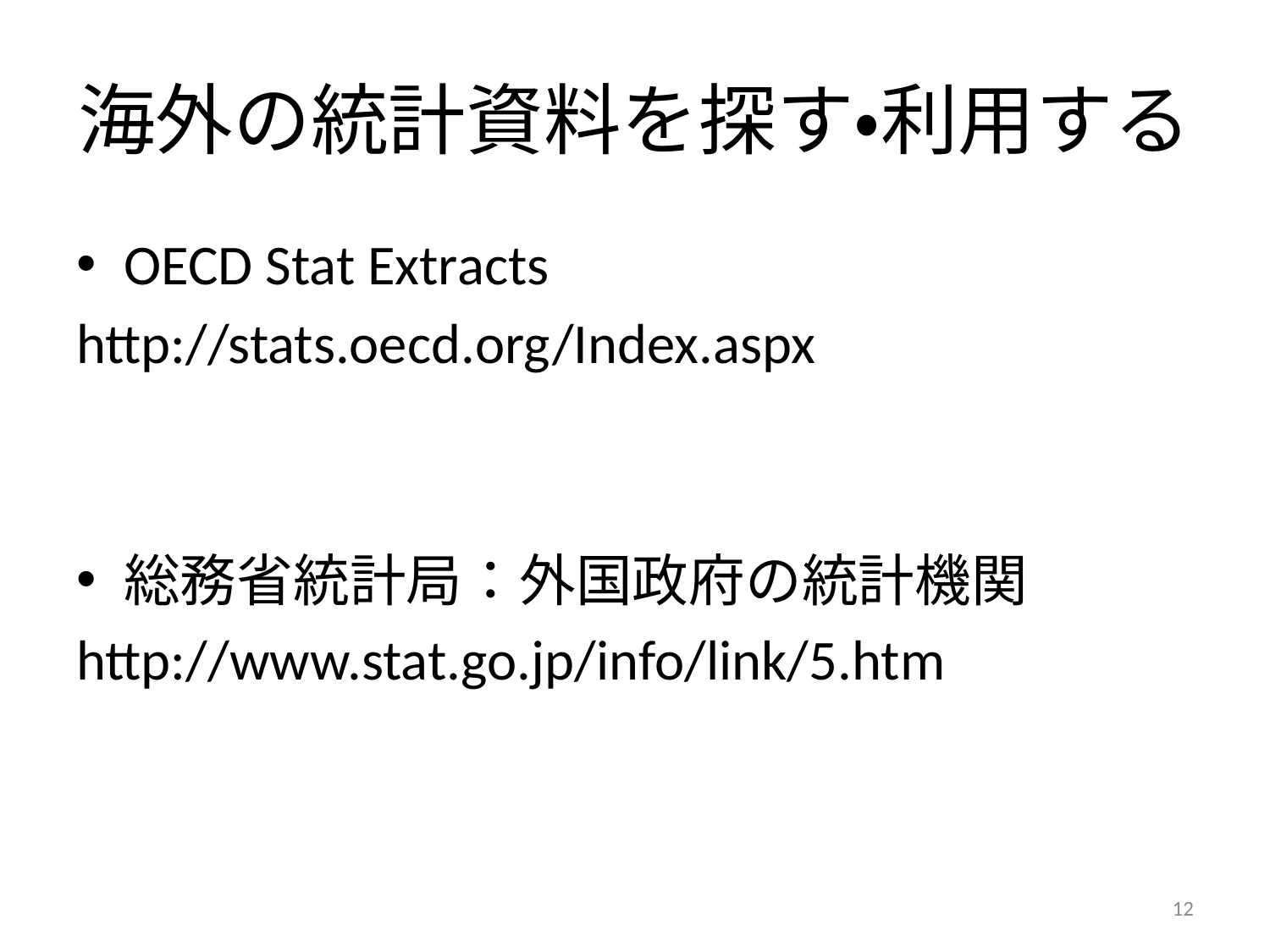

# 海外の統計資料を探す・利用する
OECD Stat Extracts
http://stats.oecd.org/Index.aspx

総務省統計局：外国政府の統計機関
http://www.stat.go.jp/info/link/5.htm
12